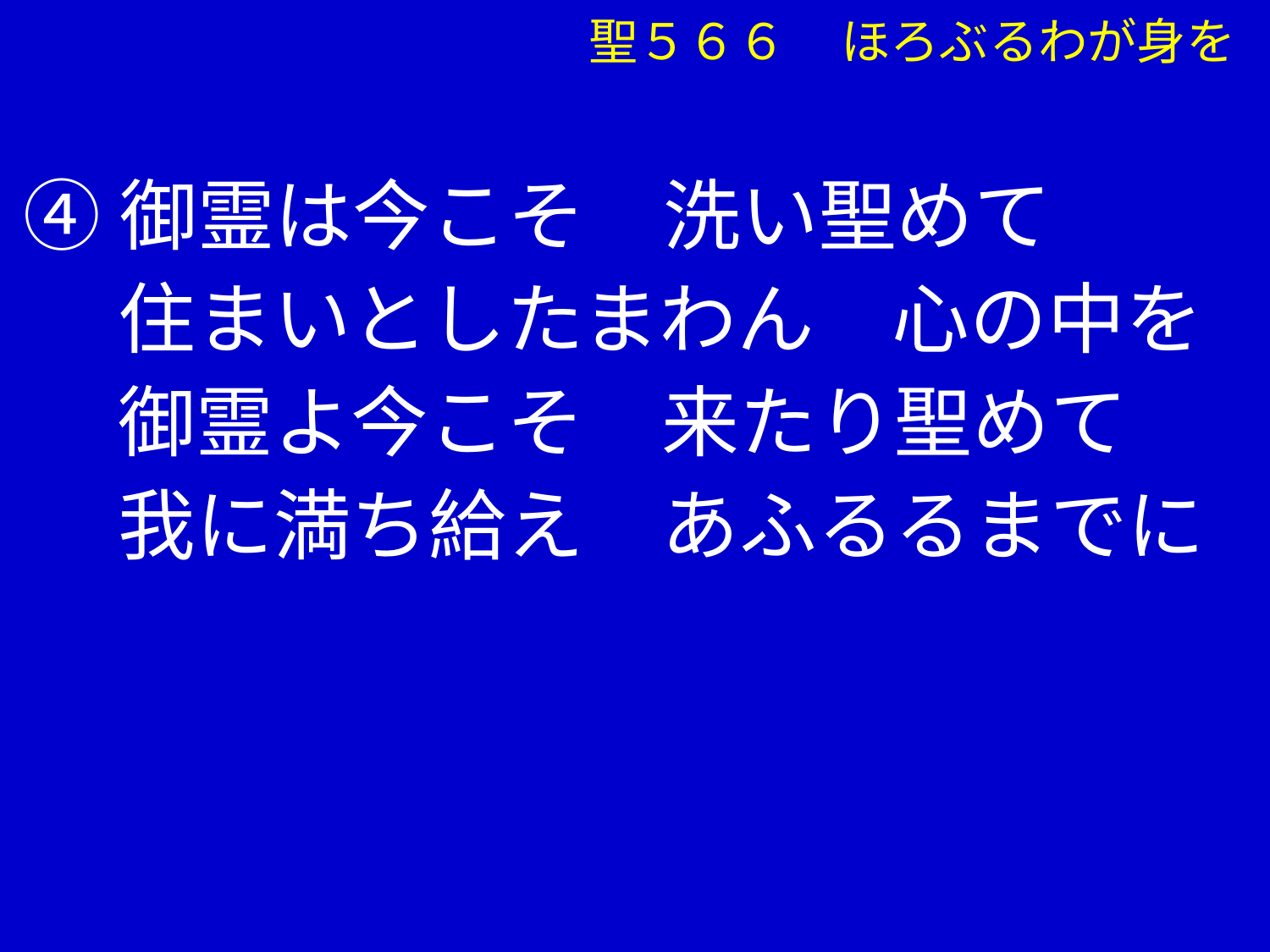

聖５６６     ほろぶるわが身を
④御霊は今こそ　洗い聖めて
　 住まいとしたまわん　心の中を
　 御霊よ今こそ　来たり聖めて
　 我に満ち給え　あふるるまでに